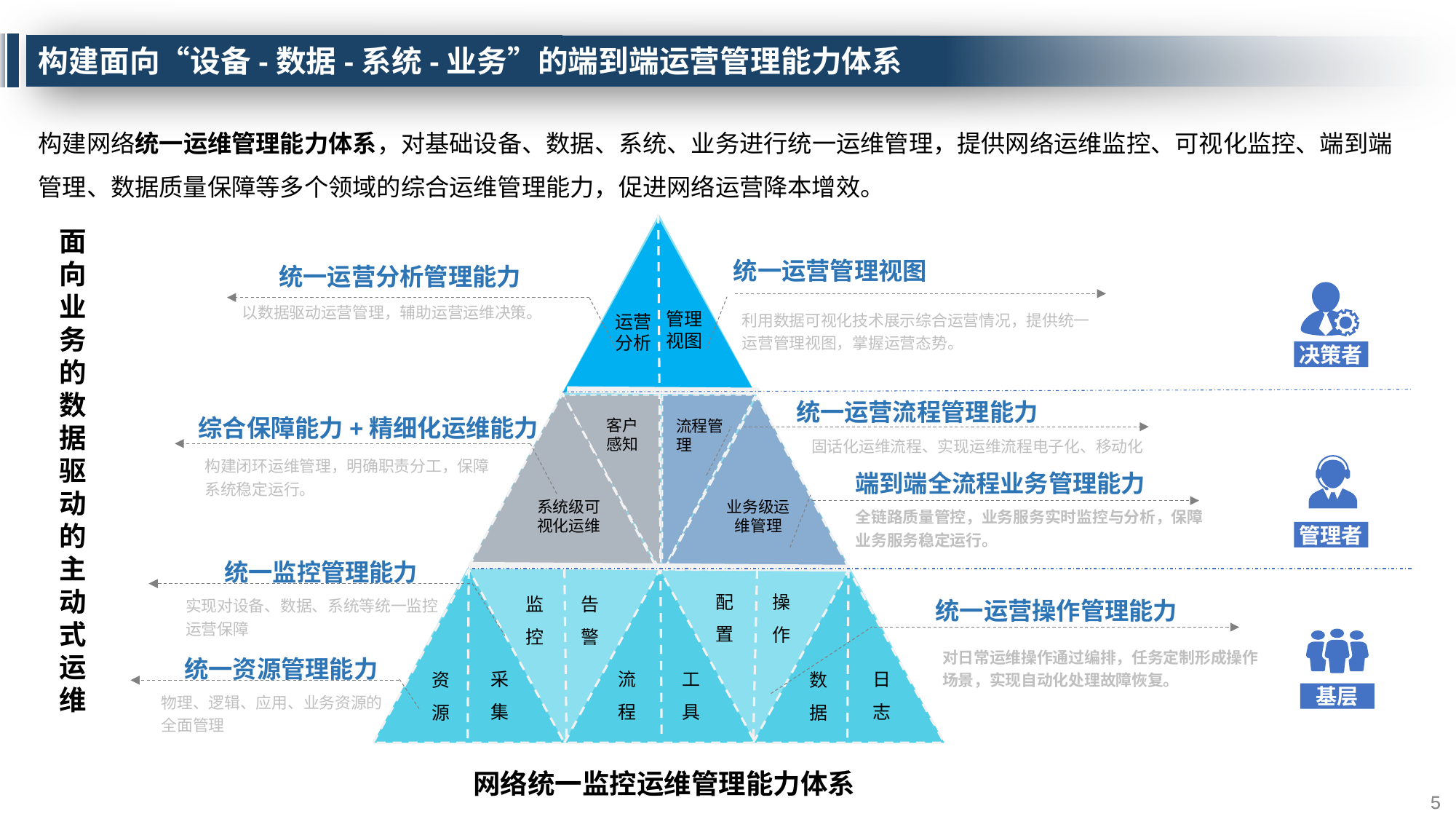

# 构建面向“设备-数据-系统-业务”的端到端运营管理能力体系

构建网络统一运维管理能力体系，对基础设备、数据、系统、业务进行统一运维管理，提供网络运维监控、可视化监控、端到端管理、数据质量保障等多个领域的综合运维管理能力，促进网络运营降本增效。

面向业务的数据驱动的主动式运维

统一运营管理视图
统一运营分析管理能力

以数据驱动运营管理，辅助运营运维决策。
利用数据可视化技术展示综合运营情况，提供统一运营管理视图，掌握运营态势。
管理视图
运营
分析
决策者
统一运营流程管理能力

综合保障能力+精细化运维能力
客户
感知
流程管理
固话化运维流程、实现运维流程电子化、移动化
构建闭环运维管理，明确职责分工，保障系统稳定运行。

端到端全流程业务管理能力
业务级运维管理
系统级可视化运维
全链路质量管控，业务服务实时监控与分析，保障业务服务稳定运行。
管理者
统一监控管理能力

配置
操作
监控
告警
实现对设备、数据、系统等统一监控运营保障
统一运营操作管理能力

统一资源管理能力
对日常运维操作通过编排，任务定制形成操作场景，实现自动化处理故障恢复。
采集
流程
工具
日志
资源
数据
基层
物理、逻辑、应用、业务资源的全面管理
网络统一监控运维管理能力体系